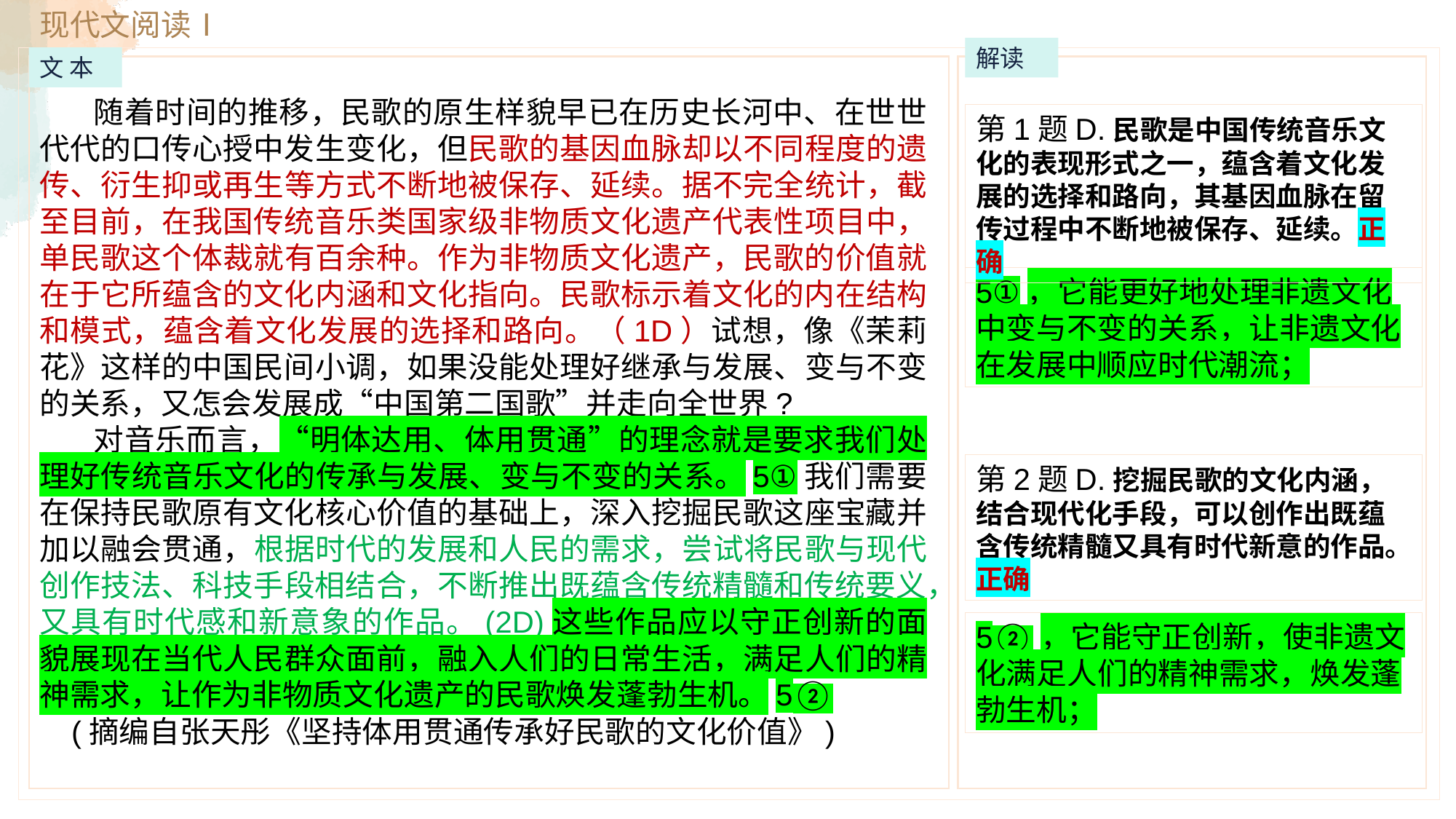

现代文阅读Ⅰ
解读
文 本

  随着时间的推移，民歌的原生样貌早已在历史长河中、在世世代代的口传心授中发生变化，但民歌的基因血脉却以不同程度的遗传、衍生抑或再生等方式不断地被保存、延续。据不完全统计，截至目前，在我国传统音乐类国家级非物质文化遗产代表性项目中，单民歌这个体裁就有百余种。作为非物质文化遗产，民歌的价值就在于它所蕴含的文化内涵和文化指向。民歌标示着文化的内在结构和模式，蕴含着文化发展的选择和路向。（1D）试想，像《茉莉花》这样的中国民间小调，如果没能处理好继承与发展、变与不变的关系，又怎会发展成“中国第二国歌”并走向全世界?
  对音乐而言，“明体达用、体用贯通”的理念就是要求我们处理好传统音乐文化的传承与发展、变与不变的关系。5①我们需要在保持民歌原有文化核心价值的基础上，深入挖掘民歌这座宝藏并加以融会贯通，根据时代的发展和人民的需求，尝试将民歌与现代创作技法、科技手段相结合，不断推出既蕴含传统精髓和传统要义，又具有时代感和新意象的作品。(2D)这些作品应以守正创新的面貌展现在当代人民群众面前，融入人们的日常生活，满足人们的精神需求，让作为非物质文化遗产的民歌焕发蓬勃生机。5②
(摘编自张天彤《坚持体用贯通传承好民歌的文化价值》)

第1题D.民歌是中国传统音乐文化的表现形式之一，蕴含着文化发展的选择和路向，其基因血脉在留传过程中不断地被保存、延续。正确
5①，它能更好地处理非遗文化中变与不变的关系，让非遗文化在发展中顺应时代潮流；
年度工作概述
您的内容打在这里，或者通过复制您的文本后，在此框中选择粘贴，并选择只保留文字，建议使用微软雅黑字体。您的内容打在这里，或者通过复制您的文本后，在此框中选择粘贴，并选择只保留文字，建议使用微软雅黑字体。
第2题D.挖掘民歌的文化内涵，结合现代化手段，可以创作出既蕴含传统精髓又具有时代新意的作品。正确
5②，它能守正创新，使非遗文化满足人们的精神需求，焕发蓬勃生机；